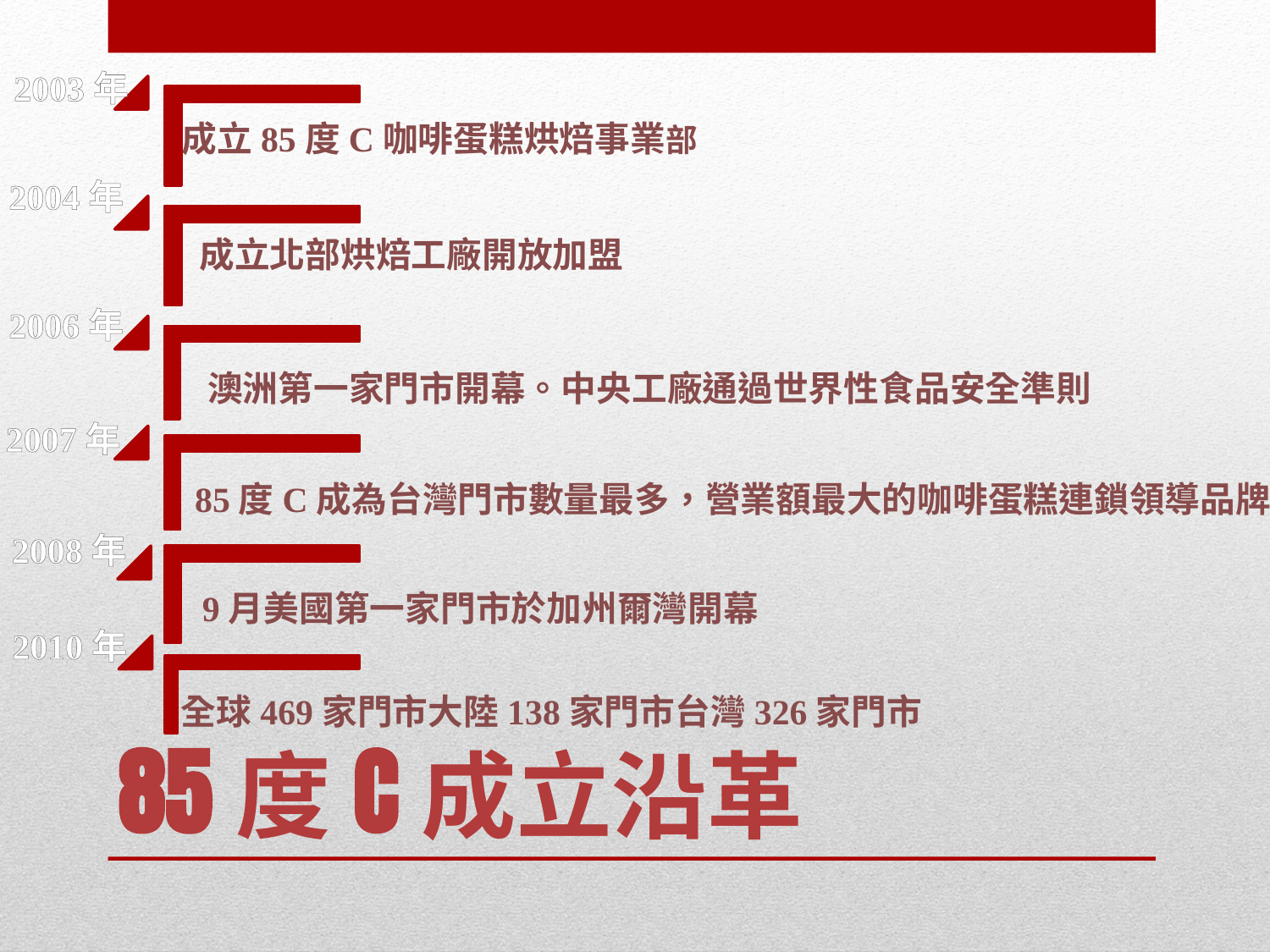

2003年
成立85度C咖啡蛋糕烘焙事業部
2004年
成立北部烘焙工廠開放加盟
2006年
澳洲第一家門市開幕。中央工廠通過世界性食品安全準則
2007年
85度C成為台灣門市數量最多，營業額最大的咖啡蛋糕連鎖領導品牌
2008年
9月美國第一家門市於加州爾灣開幕
2010年

全球469家門市大陸138家門市台灣326家門市
# 85度C成立沿革